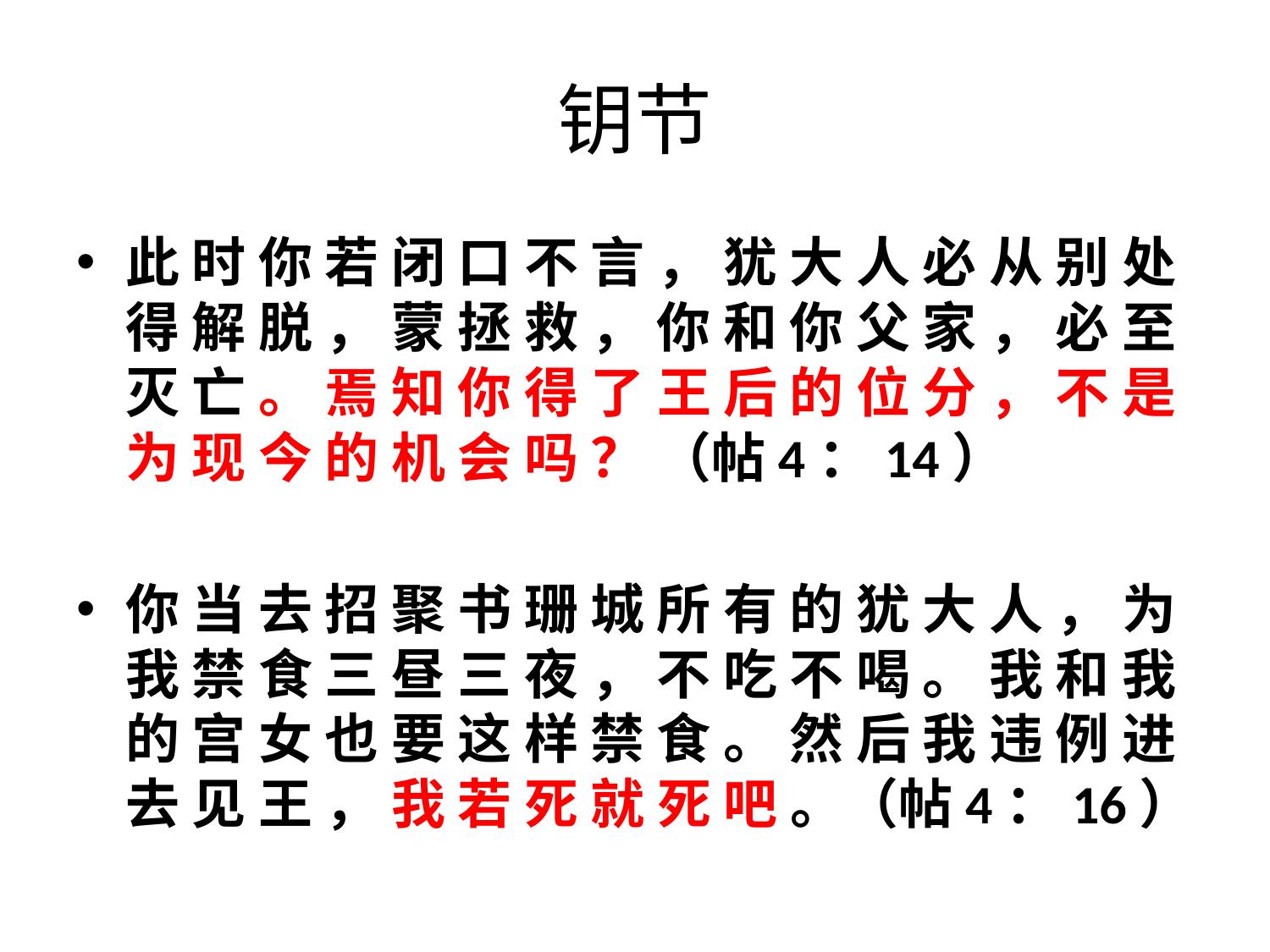

# 钥节
此 时 你 若 闭 口 不 言 ， 犹 大 人 必 从 别 处 得 解 脱 ， 蒙 拯 救 ， 你 和 你 父 家 ， 必 至 灭 亡 。 焉 知 你 得 了 王 后 的 位 分 ， 不 是 为 现 今 的 机 会 吗 ？ （帖4：14）

你 当 去 招 聚 书 珊 城 所 有 的 犹 大 人 ， 为 我 禁 食 三 昼 三 夜 ， 不 吃 不 喝 。 我 和 我 的 宫 女 也 要 这 样 禁 食 。 然 后 我 违 例 进 去 见 王 ， 我 若 死 就 死 吧 。（帖4：16）
5